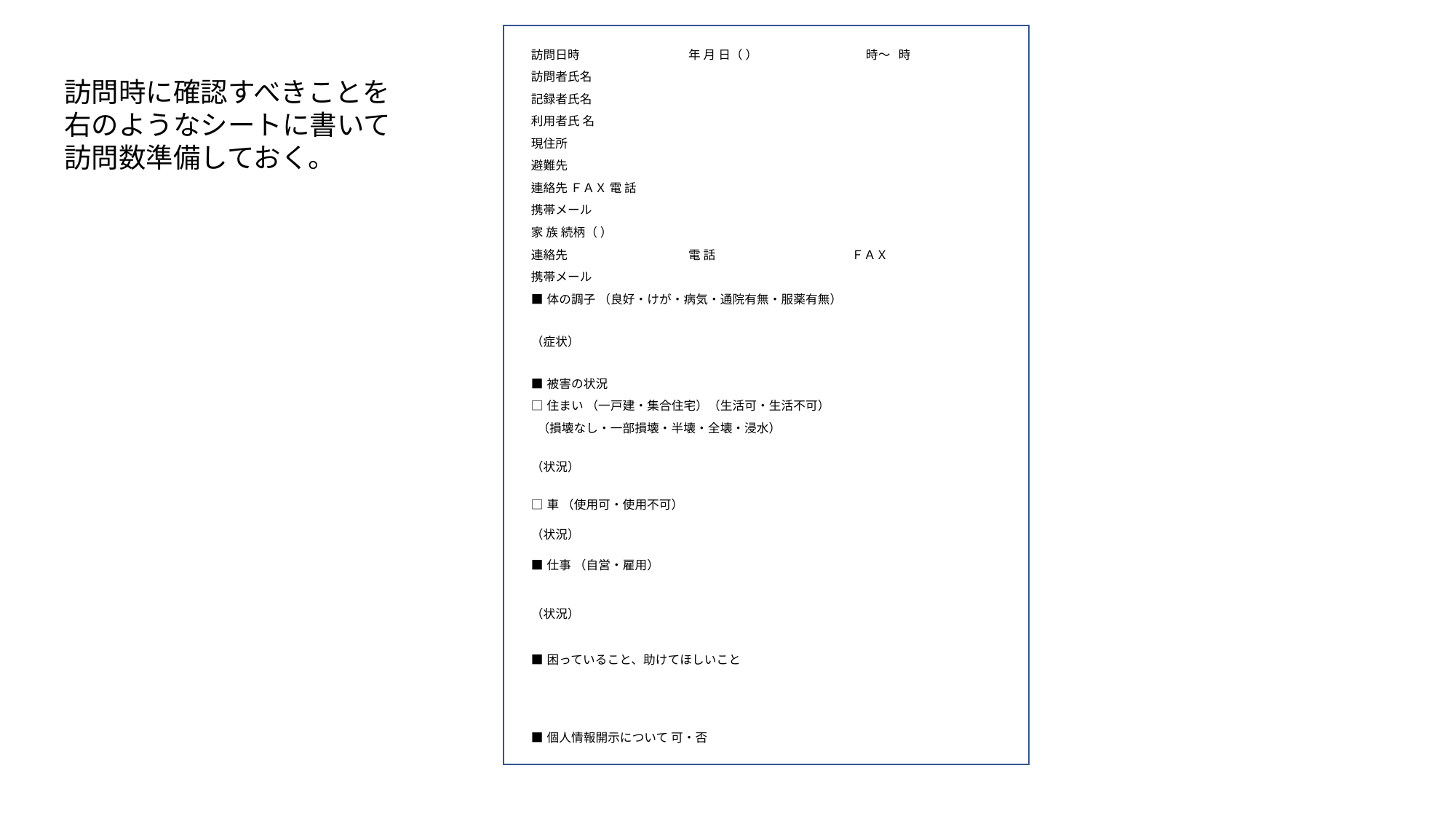

| 訪問日時 | 年 月 日（ ） | 時～ 時 |  |  |
| --- | --- | --- | --- | --- |
| 訪問者氏名 |  |  |  |  |
| 記録者氏名 |  |  |  |  |
| 利用者氏 名 |  |  |  |  |
| 現住所 |  |  |  |  |
| 避難先 |  |  |  |  |
| 連絡先 ＦＡＸ 電 話 |  |  |  |  |
| 携帯メール |  |  |  |  |
| 家 族 続柄（ ） |  |  |  |  |
| 連絡先 | 電 話 | ＦＡＸ |  |  |
| 携帯メール |  |  |  |  |
| ■体の調子 （良好・けが・病気・通院有無・服薬有無） |  |  |  |  |
| （症状） |  |  |  |  |
| ■被害の状況 |  |  |  |  |
| □住まい （一戸建・集合住宅）（生活可・生活不可） |  |  |  |  |
| （損壊なし・一部損壊・半壊・全壊・浸水） |  |  |  |  |
| （状況） |  |  |  |  |
| □車 （使用可・使用不可） |  |  |  |  |
| （状況） |  |  |  |  |
| ■仕事 （自営・雇用） |  |  |  |  |
| （状況） |  |  |  |  |
| ■困っていること、助けてほしいこと |  |  |  |  |
|  |  |  |  |  |
| ■個人情報開示について 可・否 |  |  |  |  |
訪問時に確認すべきことを右のようなシートに書いて訪問数準備しておく。